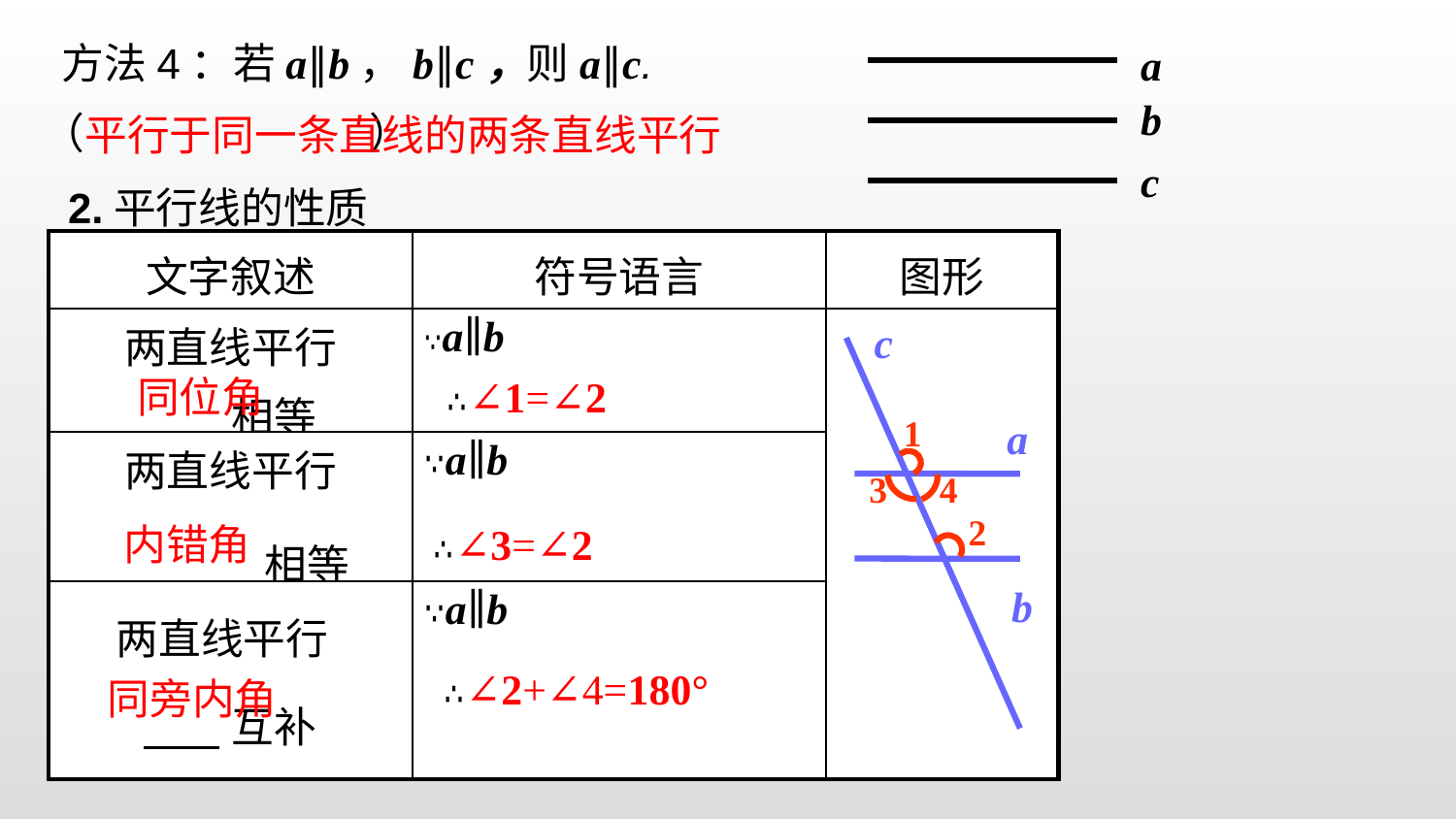

方法4：若a∥b，b∥c，则a∥c.
（                              ）
a
b
c
平行于同一条直线的两条直线平行
2.平行线的性质
| 文字叙述 | 符号语言 | 图形 |
| --- | --- | --- |
| 两直线平行 相等 | ∵a∥b |  |
| 两直线平行 相等 | ∵a∥b |  |
| 两直线平行 互补 | ∵a∥b |  |
c

3

2

同位角
∴∠1=∠2
1
a
4
内错角
∴∠3=∠2
b
∴∠2+∠4=180°
同旁内角